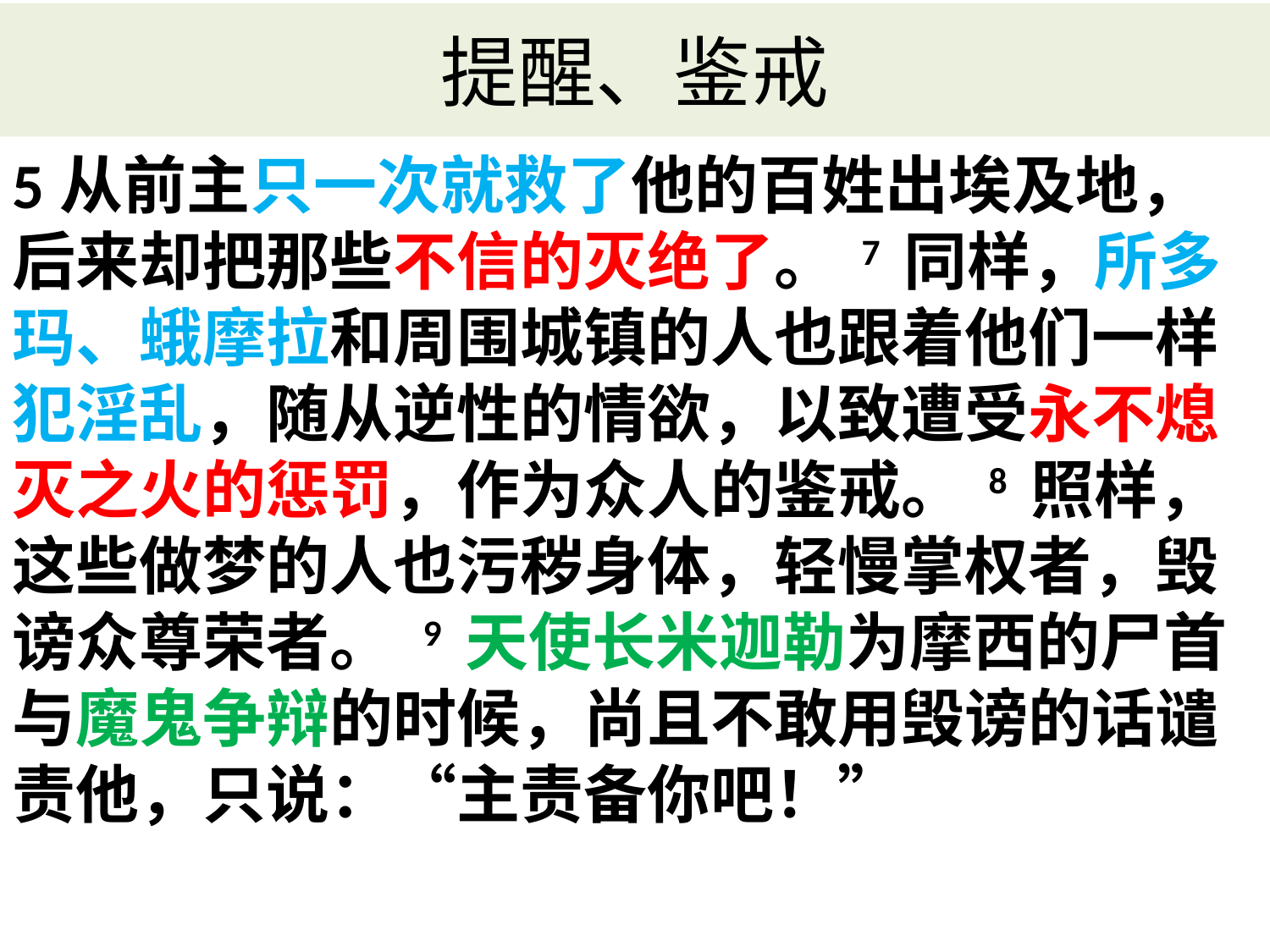

# 提醒、鉴戒
5从前主只一次就救了他的百姓出埃及地，后来却把那些不信的灭绝了。 7 同样，所多玛、蛾摩拉和周围城镇的人也跟着他们一样犯淫乱，随从逆性的情欲，以致遭受永不熄灭之火的惩罚，作为众人的鉴戒。 8 照样，这些做梦的人也污秽身体，轻慢掌权者，毁谤众尊荣者。 9 天使长米迦勒为摩西的尸首与魔鬼争辩的时候，尚且不敢用毁谤的话谴责他，只说：“主责备你吧！”